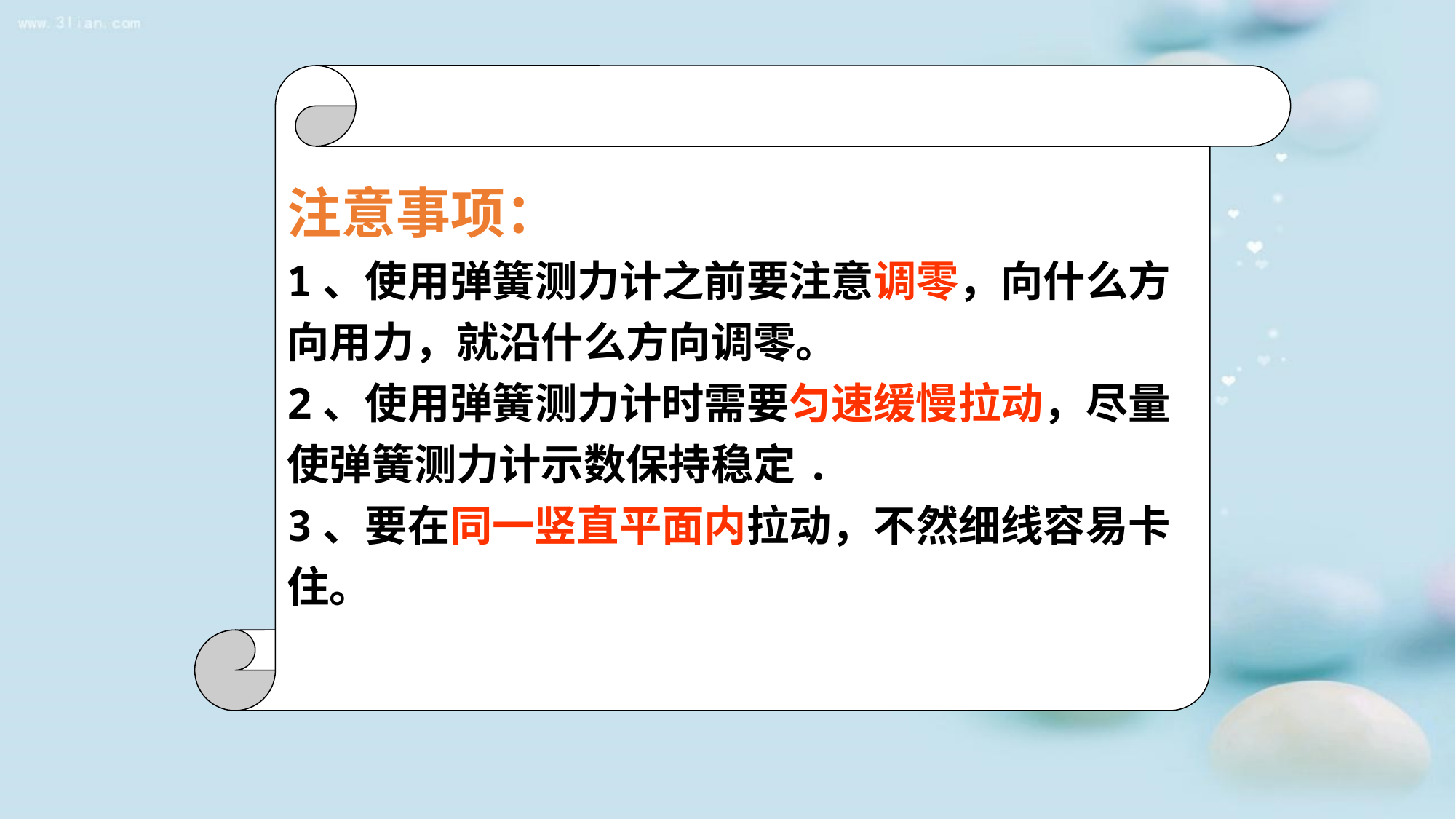

注意事项：
1、使用弹簧测力计之前要注意调零，向什么方向用力，就沿什么方向调零。
2、使用弹簧测力计时需要匀速缓慢拉动，尽量使弹簧测力计示数保持稳定.
3、要在同一竖直平面内拉动，不然细线容易卡住。